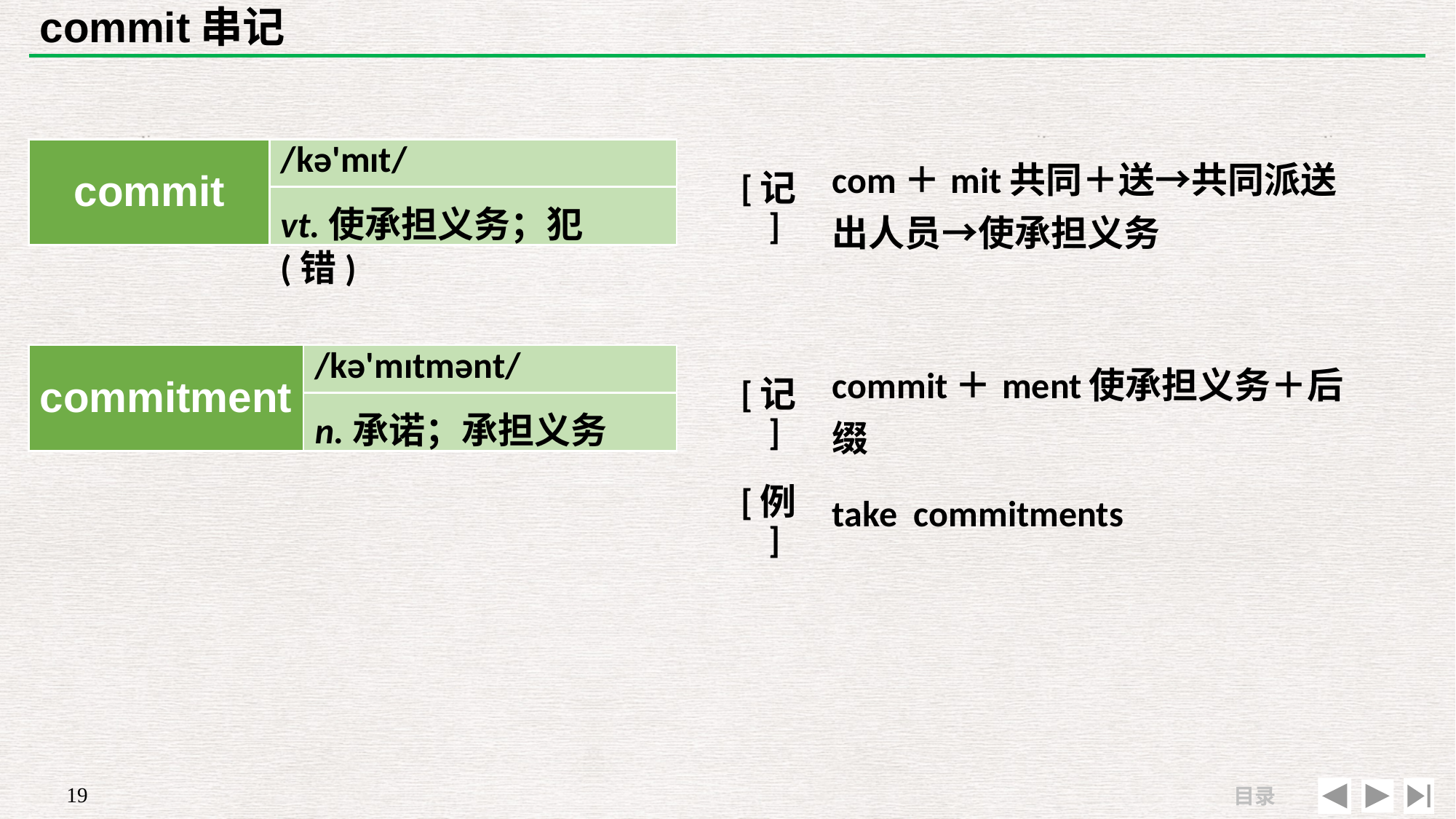

# commit串记

| commit | /kə'mɪt/ |
| --- | --- |
|  |  |
| [记] | com＋mit共同＋送→共同派送出人员→使承担义务 |
| --- | --- |
|  |  |
vt.使承担义务；犯(错)
| commitment | /kə'mɪtmənt/ |
| --- | --- |
|  |  |
| [记] | commit＋ment使承担义务＋后缀 |
| --- | --- |
| [例] | take commitments |
n.承诺；承担义务